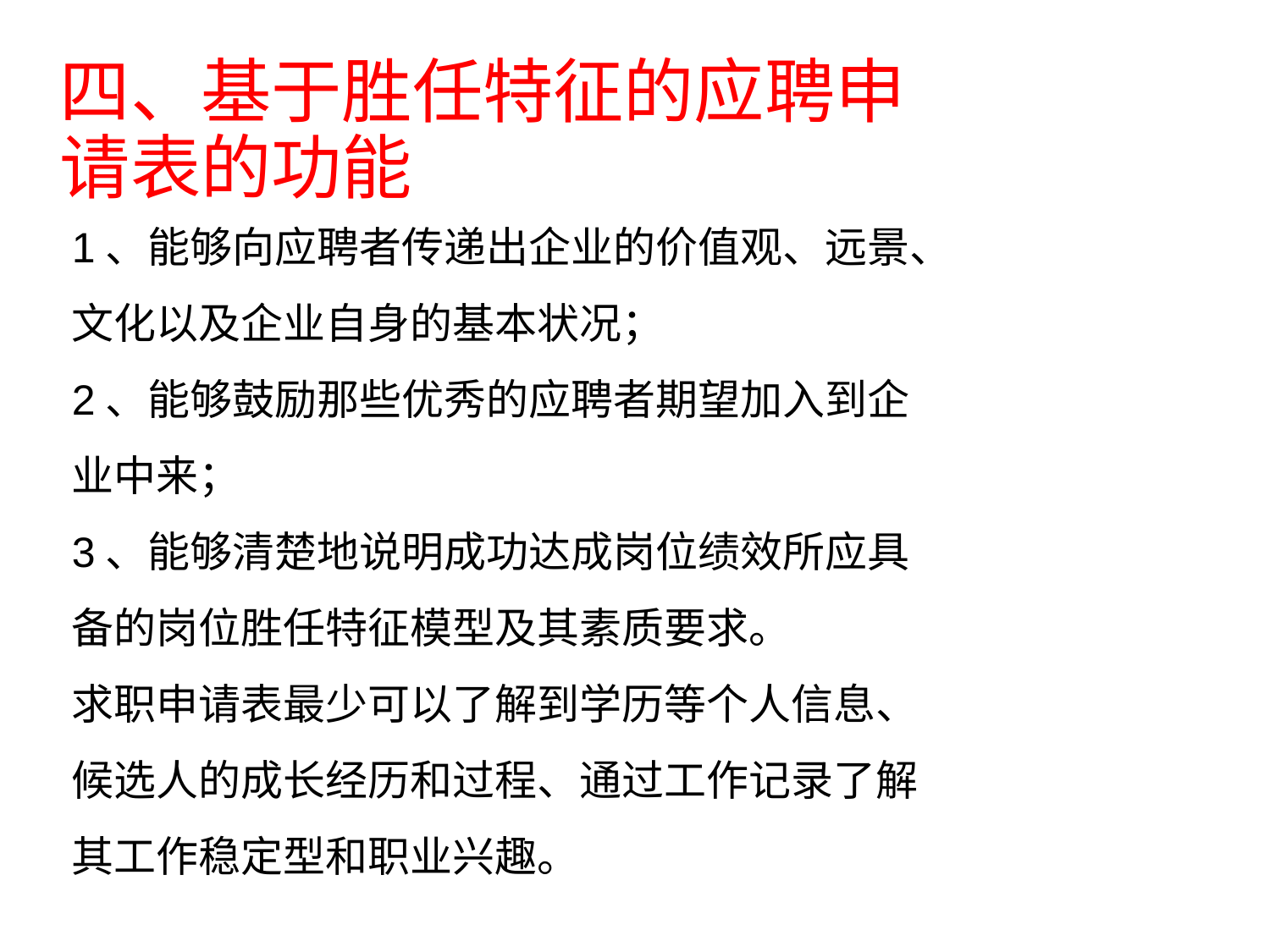

# 四、基于胜任特征的应聘申请表的功能
1、能够向应聘者传递出企业的价值观、远景、文化以及企业自身的基本状况；
2、能够鼓励那些优秀的应聘者期望加入到企业中来；
3、能够清楚地说明成功达成岗位绩效所应具备的岗位胜任特征模型及其素质要求。
求职申请表最少可以了解到学历等个人信息、候选人的成长经历和过程、通过工作记录了解其工作稳定型和职业兴趣。